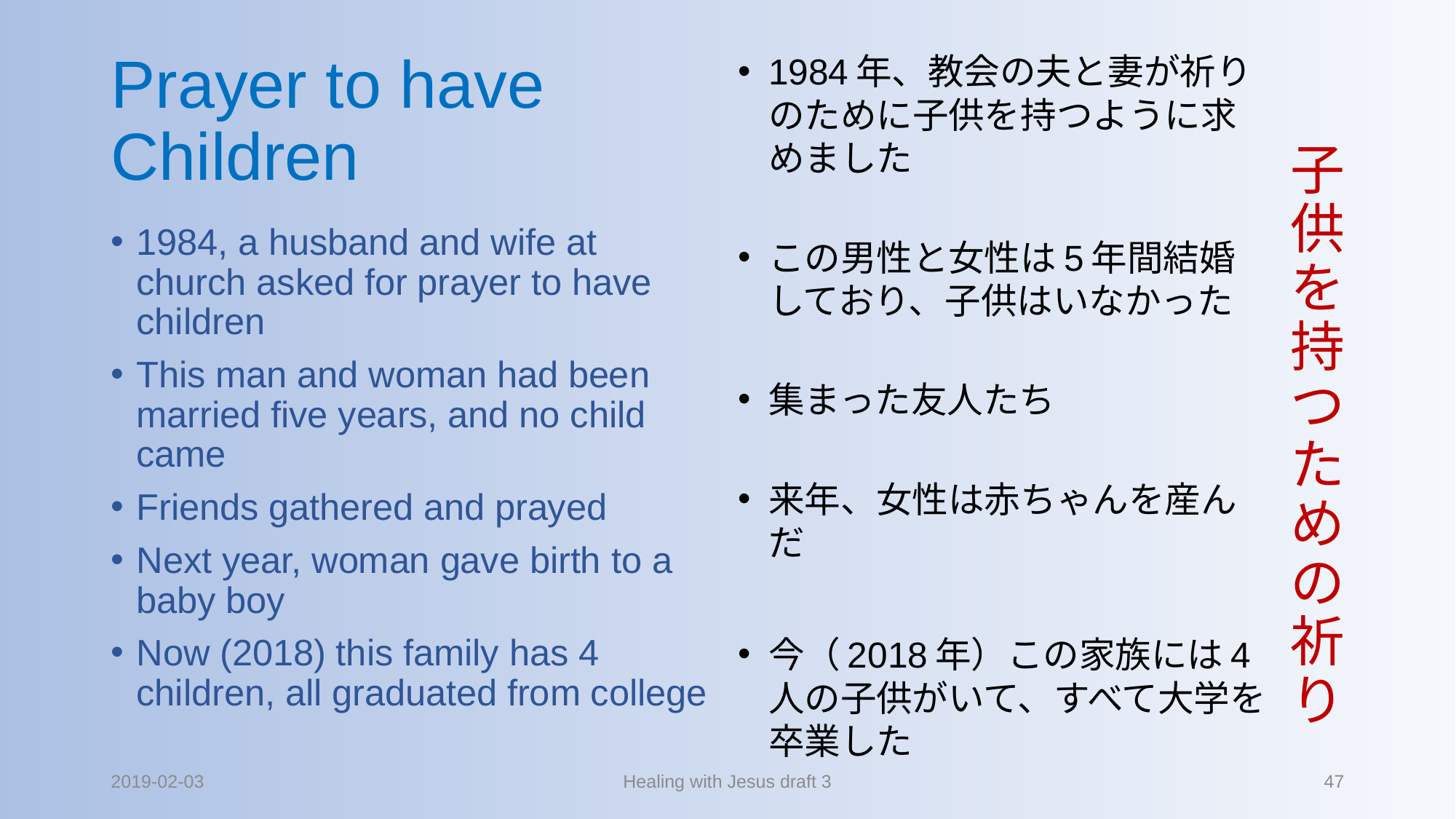

1984年、教会の夫と妻が祈りのために子供を持つように求めました
この男性と女性は5年間結婚しており、子供はいなかった
集まった友人たち
来年、女性は赤ちゃんを産んだ

今（2018年）この家族には4人の子供がいて、すべて大学を卒業した
# Prayer to have Children
子供を持つための祈り
1984, a husband and wife at church asked for prayer to have children
This man and woman had been married five years, and no child came
Friends gathered and prayed
Next year, woman gave birth to a baby boy
Now (2018) this family has 4 children, all graduated from college
2019-02-03
Healing with Jesus draft 3
47